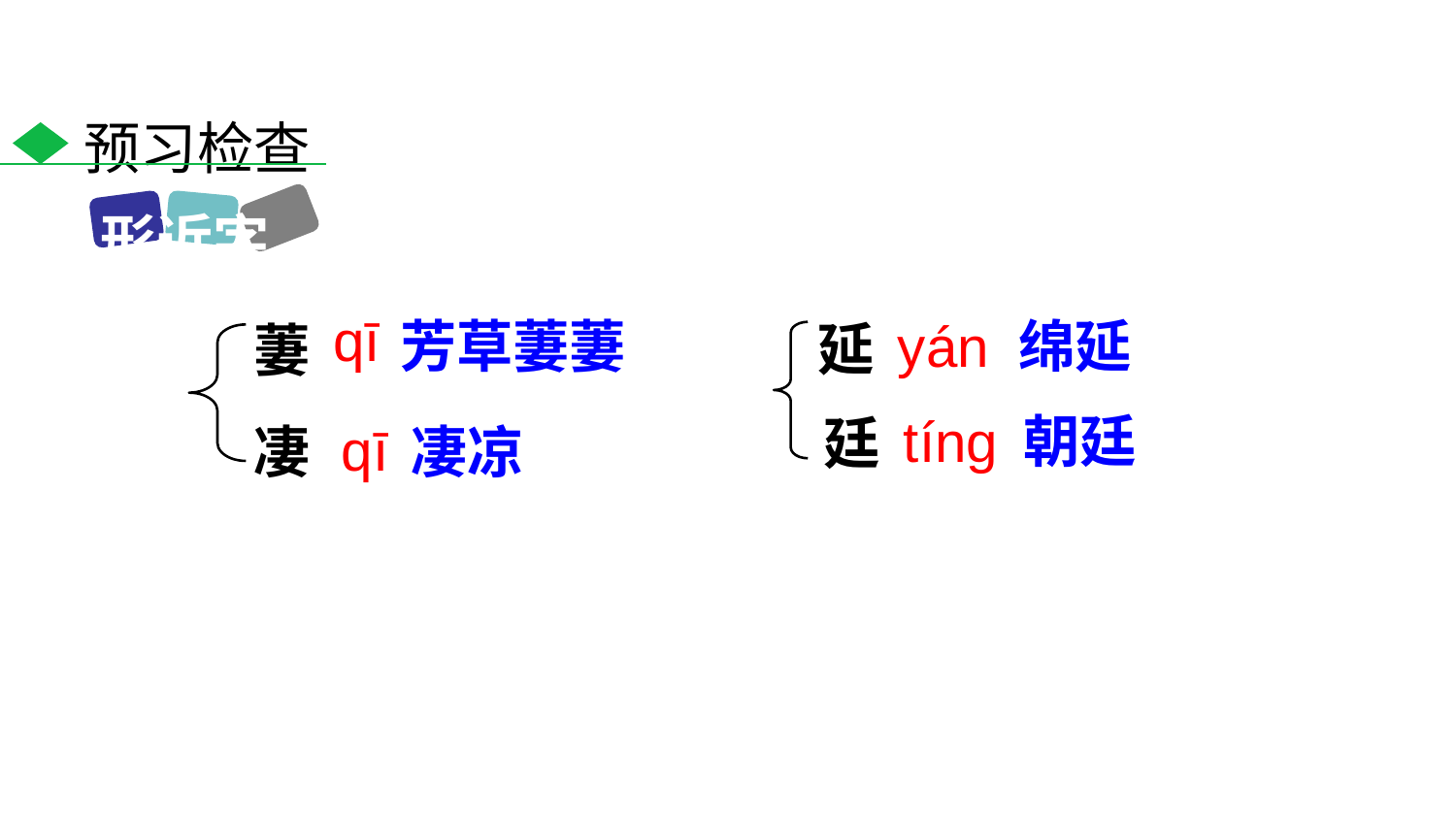

预习检查

形近字

qī
芳草萋萋
yán
绵延
延
萋

tíng
朝廷
廷
qī
凄
凄凉